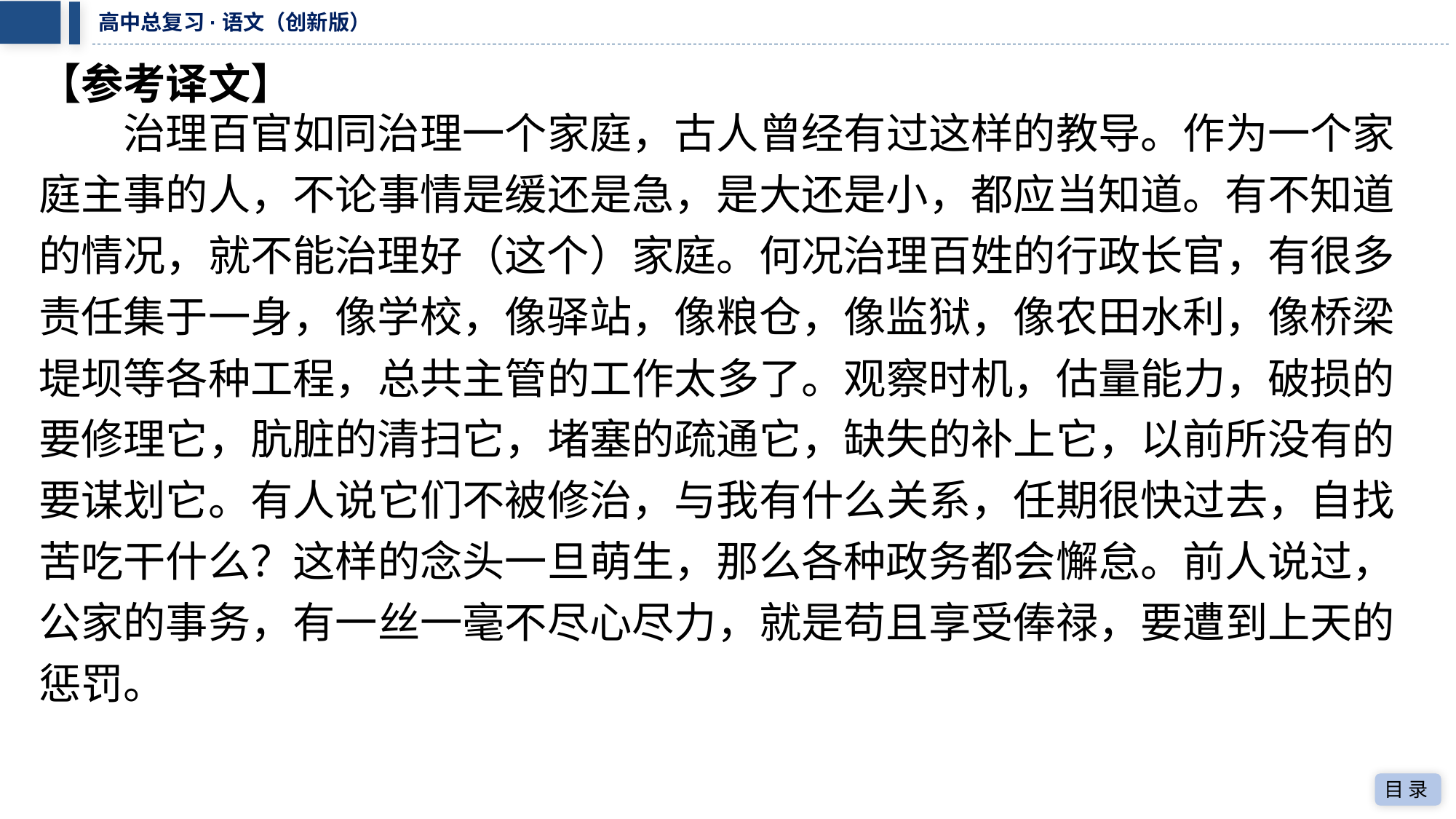

【参考译文】
　　治理百官如同治理一个家庭，古人曾经有过这样的教导。作为一个家
庭主事的人，不论事情是缓还是急，是大还是小，都应当知道。有不知道
的情况，就不能治理好（这个）家庭。何况治理百姓的行政长官，有很多
责任集于一身，像学校，像驿站，像粮仓，像监狱，像农田水利，像桥梁
堤坝等各种工程，总共主管的工作太多了。观察时机，估量能力，破损的
要修理它，肮脏的清扫它，堵塞的疏通它，缺失的补上它，以前所没有的
要谋划它。有人说它们不被修治，与我有什么关系，任期很快过去，自找
苦吃干什么？这样的念头一旦萌生，那么各种政务都会懈怠。前人说过，
公家的事务，有一丝一毫不尽心尽力，就是苟且享受俸禄，要遭到上天的
惩罚。